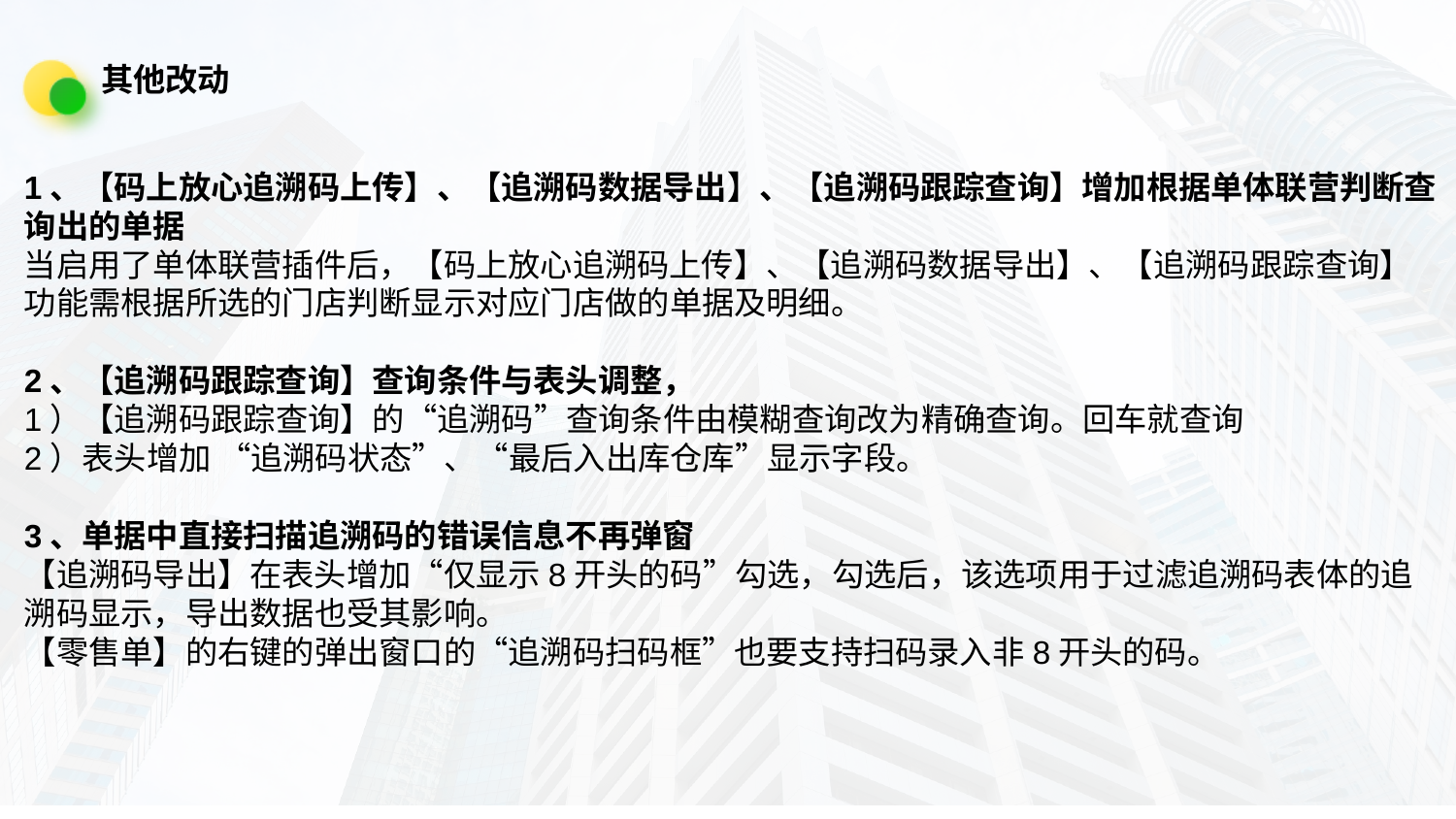

其他改动

1、【码上放心追溯码上传】、【追溯码数据导出】、【追溯码跟踪查询】增加根据单体联营判断查询出的单据
当启用了单体联营插件后，【码上放心追溯码上传】、【追溯码数据导出】、【追溯码跟踪查询】功能需根据所选的门店判断显示对应门店做的单据及明细。

2、【追溯码跟踪查询】查询条件与表头调整，
1）【追溯码跟踪查询】的“追溯码”查询条件由模糊查询改为精确查询。回车就查询
2）表头增加 “追溯码状态”、“最后入出库仓库”显示字段。

3、单据中直接扫描追溯码的错误信息不再弹窗
【追溯码导出】在表头增加“仅显示8开头的码”勾选，勾选后，该选项用于过滤追溯码表体的追溯码显示，导出数据也受其影响。
【零售单】的右键的弹出窗口的“追溯码扫码框”也要支持扫码录入非8开头的码。